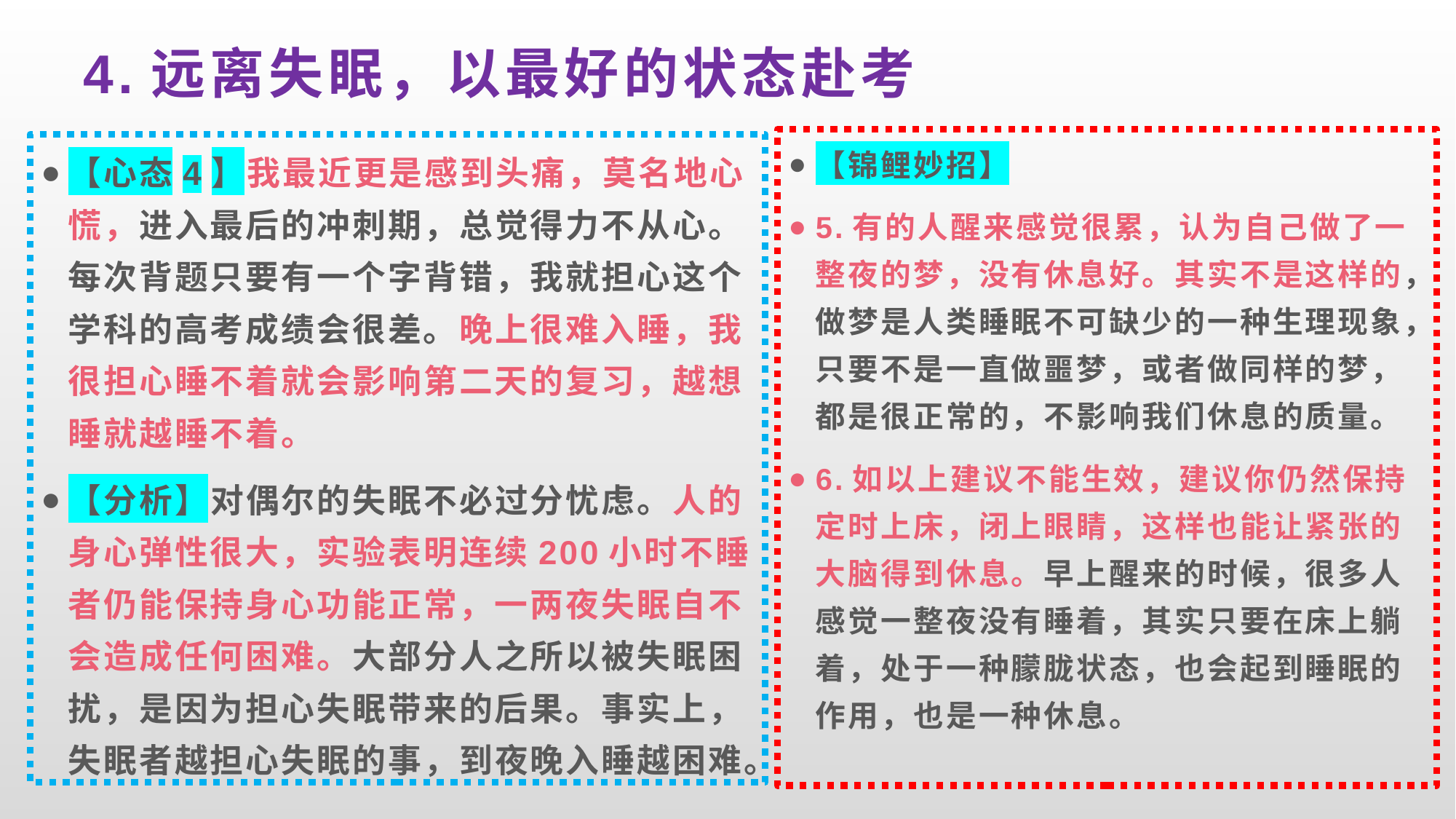

# 4.远离失眠，以最好的状态赴考
【锦鲤妙招】
5.有的人醒来感觉很累，认为自己做了一整夜的梦，没有休息好。其实不是这样的，做梦是人类睡眠不可缺少的一种生理现象，只要不是一直做噩梦，或者做同样的梦，都是很正常的，不影响我们休息的质量。
6.如以上建议不能生效，建议你仍然保持定时上床，闭上眼睛，这样也能让紧张的大脑得到休息。早上醒来的时候，很多人感觉一整夜没有睡着，其实只要在床上躺着，处于一种朦胧状态，也会起到睡眠的作用，也是一种休息。
【心态4】我最近更是感到头痛，莫名地心慌，进入最后的冲刺期，总觉得力不从心。每次背题只要有一个字背错，我就担心这个学科的高考成绩会很差。晚上很难入睡，我很担心睡不着就会影响第二天的复习，越想睡就越睡不着。
【分析】对偶尔的失眠不必过分忧虑。人的身心弹性很大，实验表明连续200小时不睡者仍能保持身心功能正常，一两夜失眠自不会造成任何困难。大部分人之所以被失眠困扰，是因为担心失眠带来的后果。事实上，失眠者越担心失眠的事，到夜晚入睡越困难。